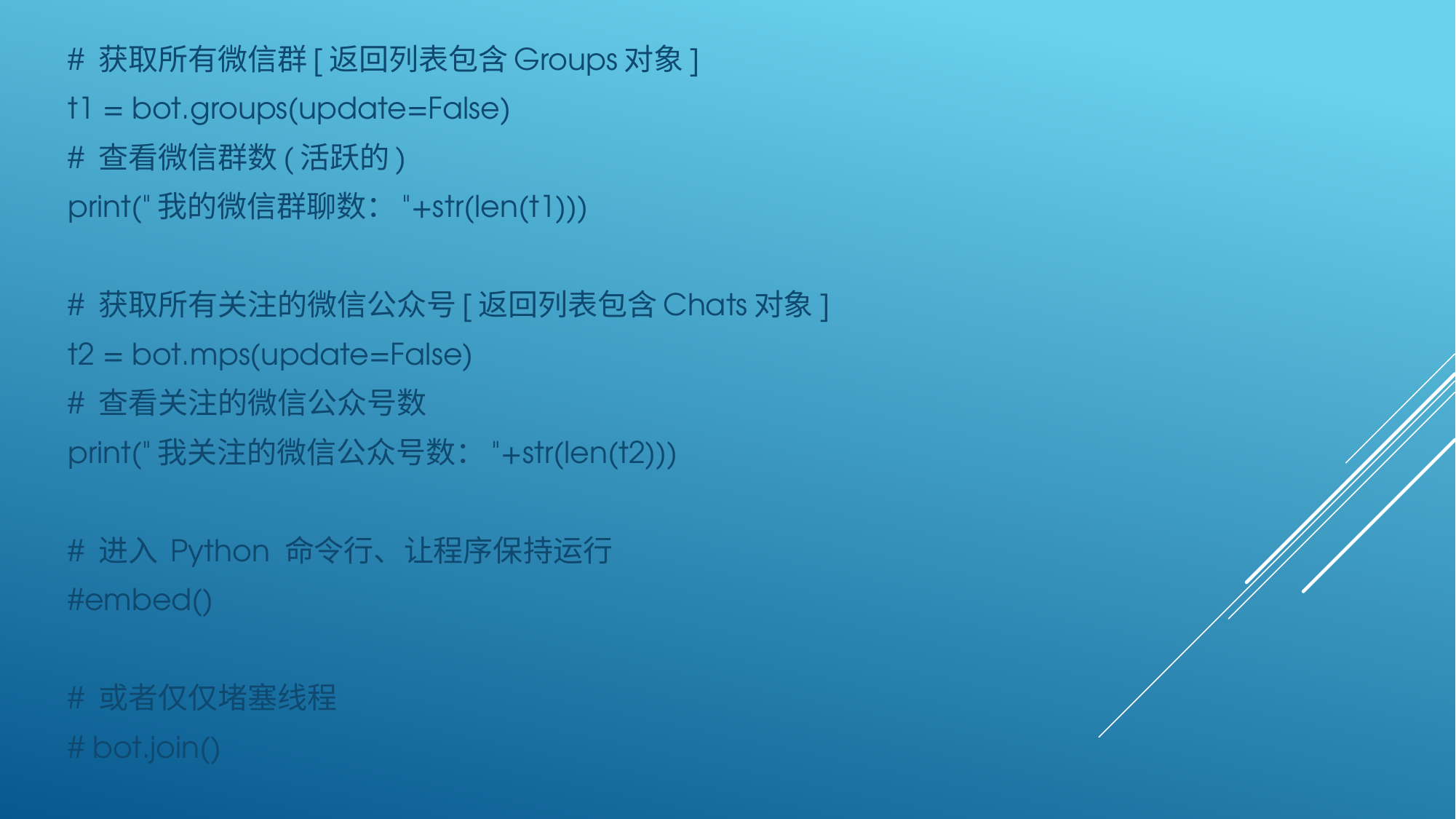

# 获取所有微信群[返回列表包含Groups对象]
t1 = bot.groups(update=False)
# 查看微信群数(活跃的)
print("我的微信群聊数："+str(len(t1)))

# 获取所有关注的微信公众号[返回列表包含Chats对象]
t2 = bot.mps(update=False)
# 查看关注的微信公众号数
print("我关注的微信公众号数："+str(len(t2)))

# 进入 Python 命令行、让程序保持运行
#embed()

# 或者仅仅堵塞线程
# bot.join()